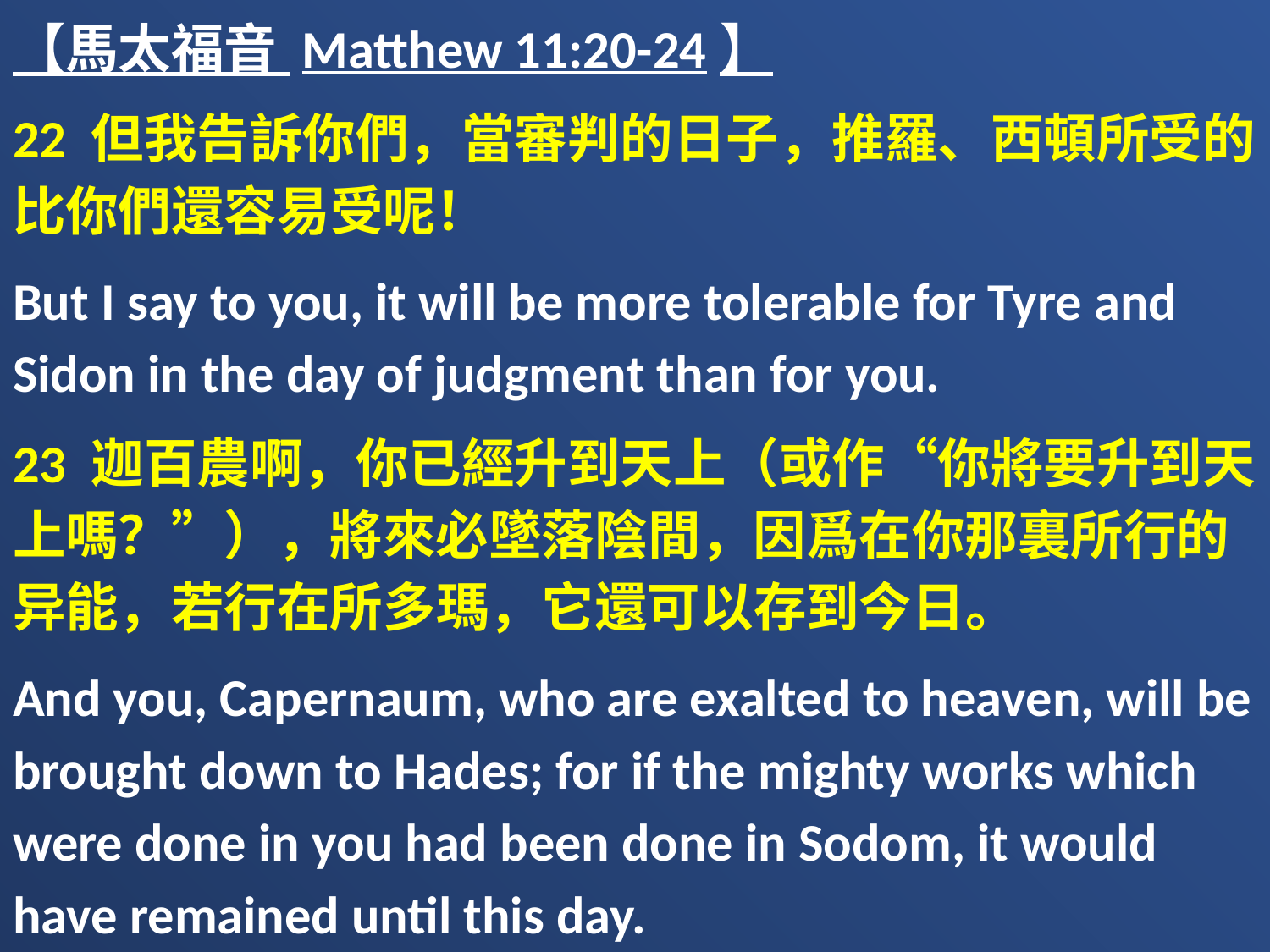

【馬太福音 Matthew 11:20-24】
22 但我告訴你們，當審判的日子，推羅、西頓所受的比你們還容易受呢！
But I say to you, it will be more tolerable for Tyre and Sidon in the day of judgment than for you.
23 迦百農啊，你已經升到天上（或作“你將要升到天上嗎？”），將來必墜落陰間，因爲在你那裏所行的异能，若行在所多瑪，它還可以存到今日。
And you, Capernaum, who are exalted to heaven, will be brought down to Hades; for if the mighty works which were done in you had been done in Sodom, it would have remained until this day.